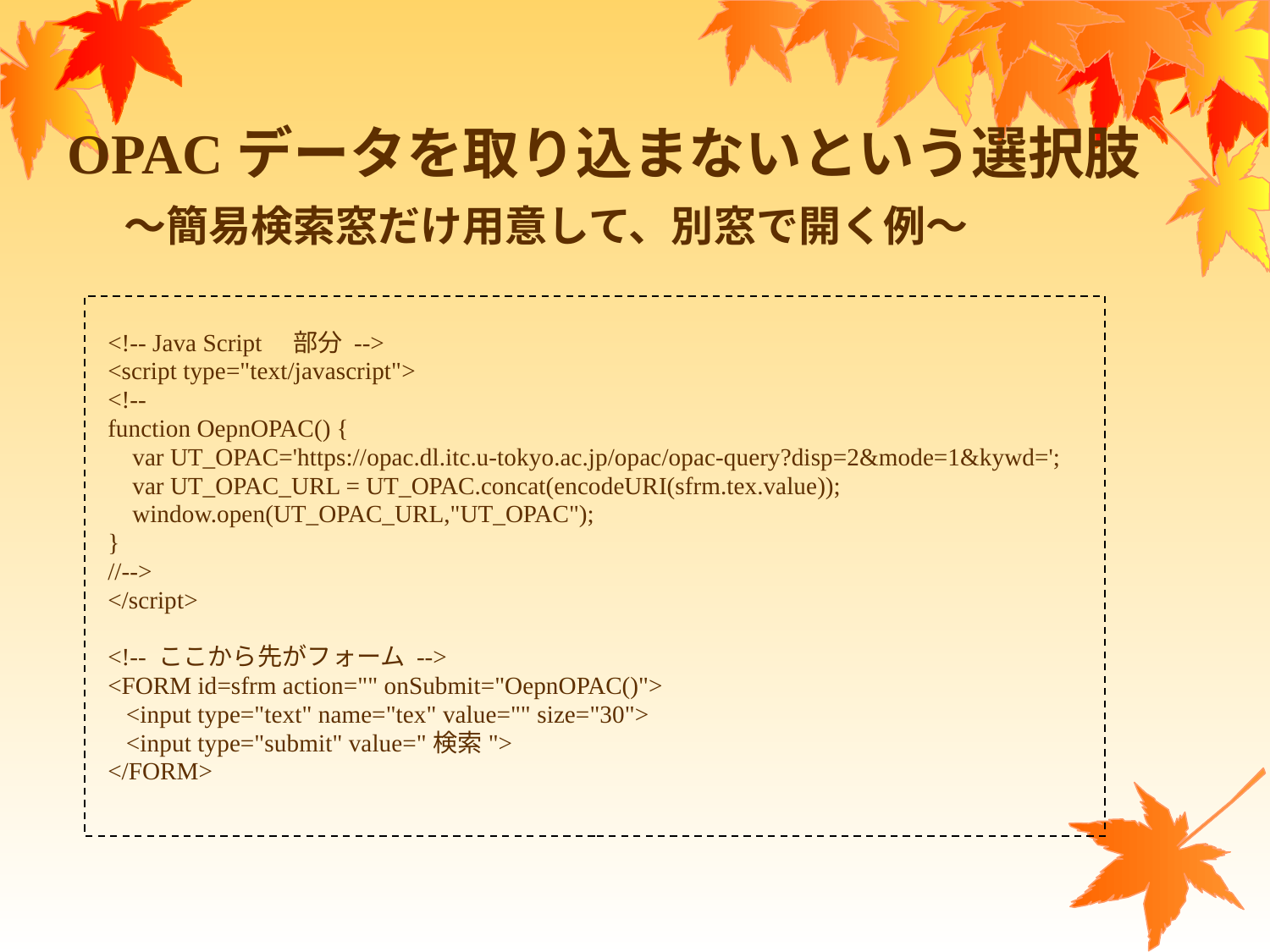

# OPACデータを取り込まないという選択肢 　～簡易検索窓だけ用意して、別窓で開く例～

<!-- Java Script　部分 -->
<script type="text/javascript">
<!--
function OepnOPAC() {
    var UT_OPAC='https://opac.dl.itc.u-tokyo.ac.jp/opac/opac-query?disp=2&mode=1&kywd=';
    var UT_OPAC_URL = UT_OPAC.concat(encodeURI(sfrm.tex.value));
    window.open(UT_OPAC_URL,"UT_OPAC");
}
//-->
</script>

<!-- ここから先がフォーム -->
<FORM id=sfrm action="" onSubmit="OepnOPAC()">
   <input type="text" name="tex" value="" size="30">
   <input type="submit" value="検索">
</FORM>